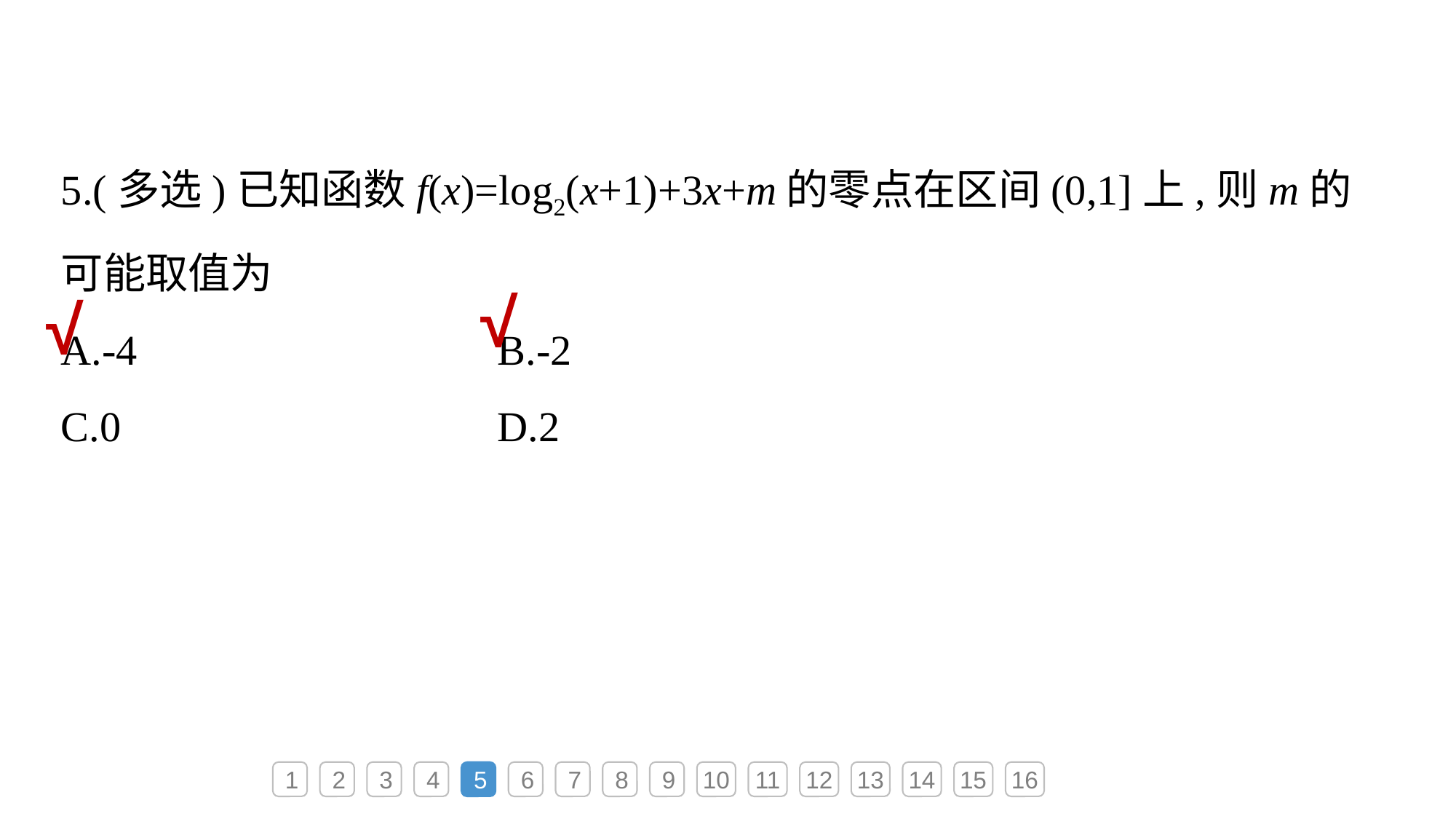

5.(多选)已知函数f(x)=log2(x+1)+3x+m的零点在区间(0,1]上,则m的可能取值为
A.-4			B.-2
C.0			D.2
√
√
1
2
3
4
5
6
7
8
9
10
11
12
13
14
15
16